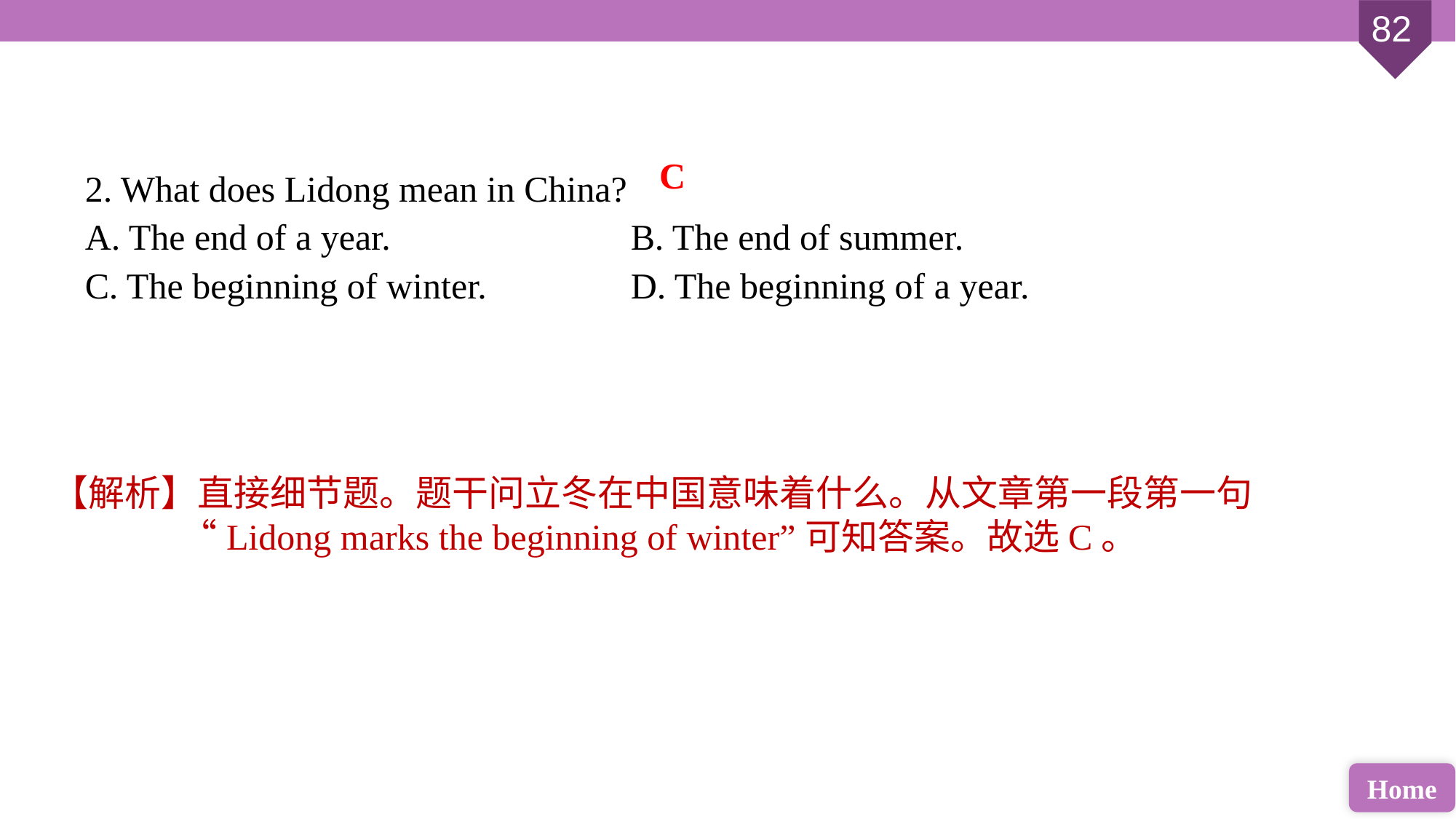

C
2. What does Lidong mean in China?
A. The end of a year. 			B. The end of summer.
C. The beginning of winter. 		D. The beginning of a year.
【解析】直接细节题。题干问立冬在中国意味着什么。从文章第一段第一句“Lidong marks the beginning of winter”可知答案。故选C。